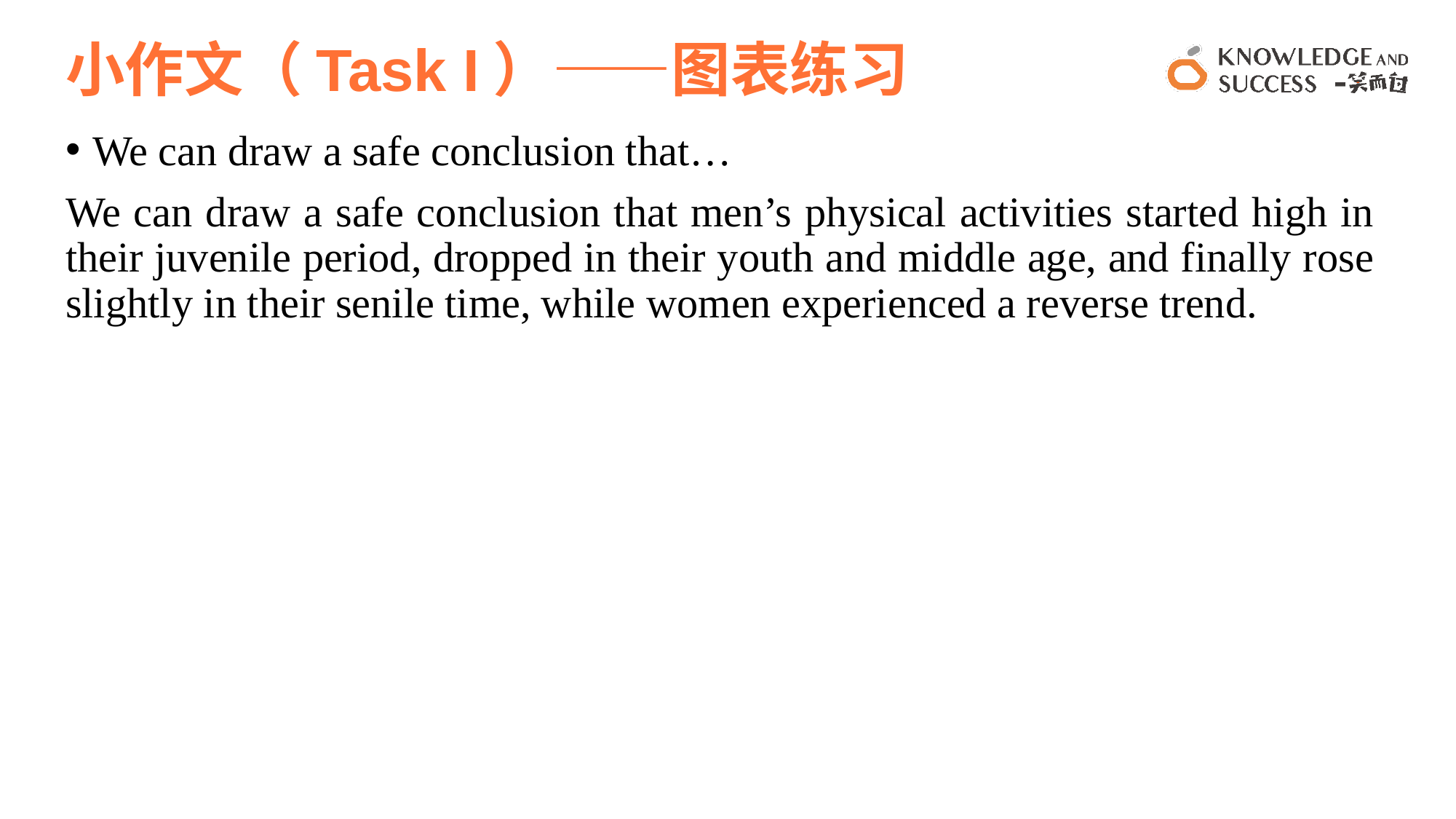

# 小作文（Task I）——图表练习
We can draw a safe conclusion that…
We can draw a safe conclusion that men’s physical activities started high in their juvenile period, dropped in their youth and middle age, and finally rose slightly in their senile time, while women experienced a reverse trend.
30